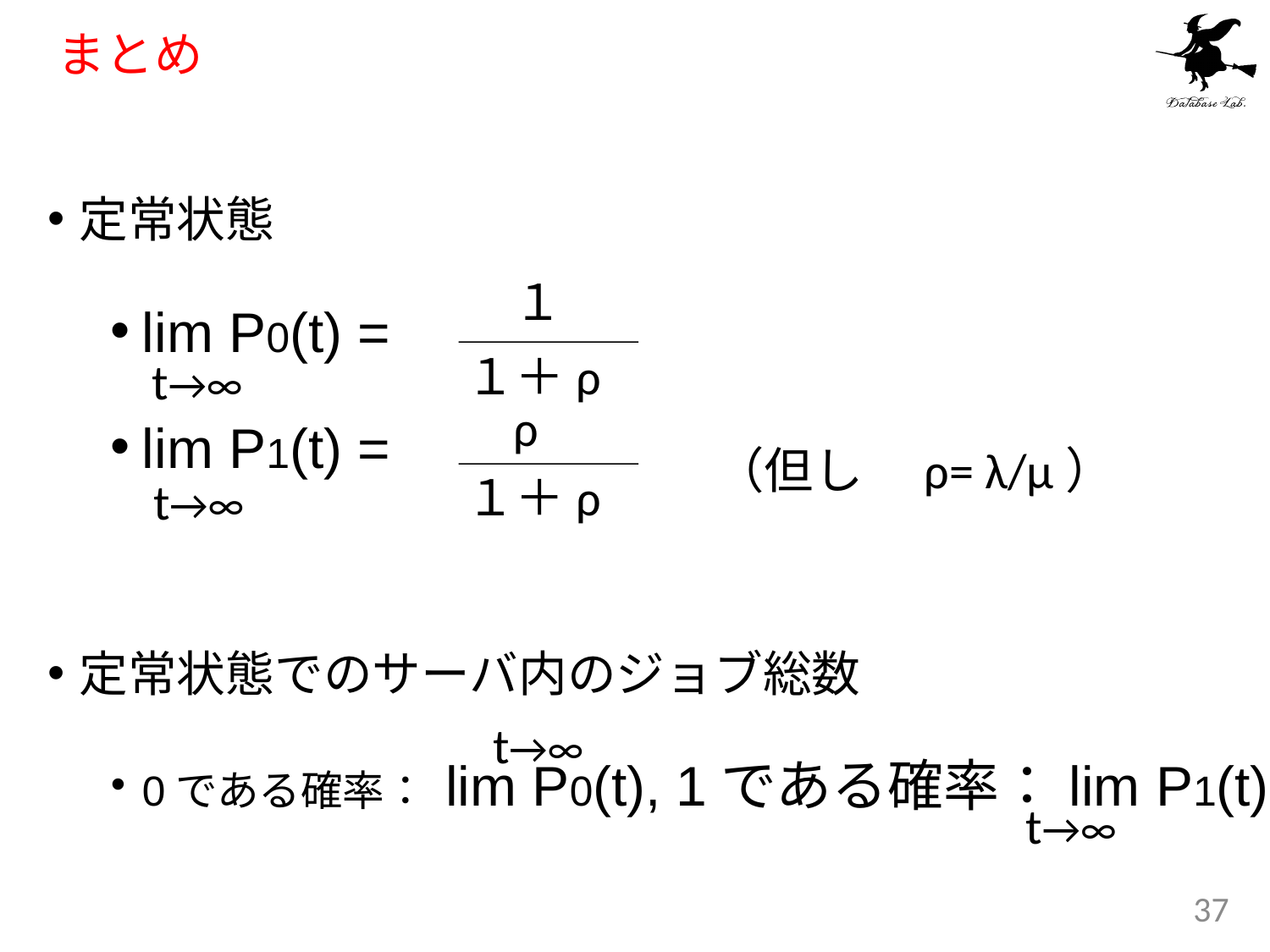

# まとめ
定常状態
lim P0(t) =
lim P1(t) =

定常状態でのサーバ内のジョブ総数
0である確率： lim P0(t), 1である確率：lim P1(t)

１
１＋ρ

t→∞
ρ
（但し　ρ= λ/μ）
１＋ρ

t→∞
t→∞
t→∞
37